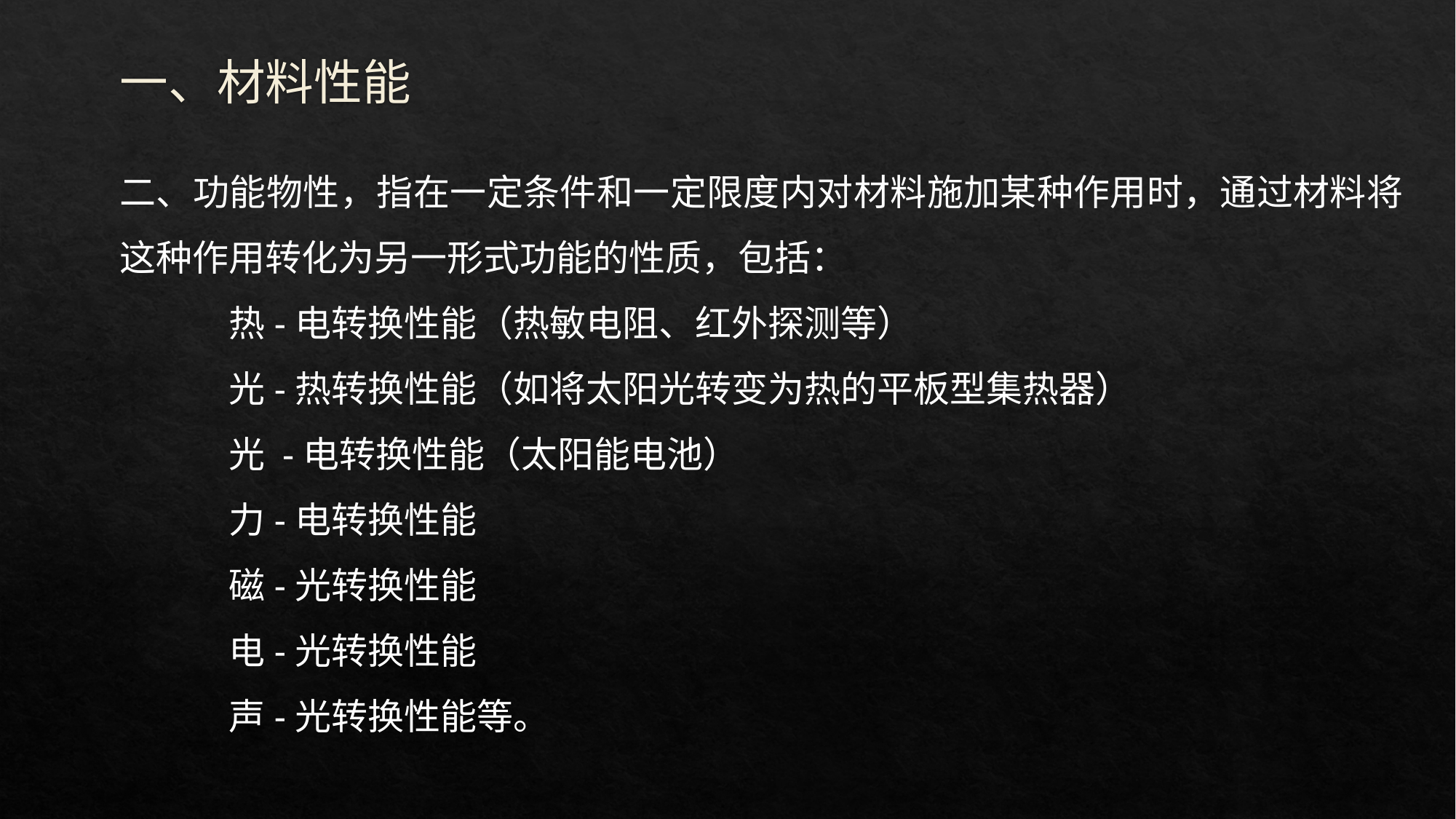

# 一、材料性能
二、功能物性，指在一定条件和一定限度内对材料施加某种作用时，通过材料将这种作用转化为另一形式功能的性质，包括：
	热-电转换性能（热敏电阻、红外探测等）
	光-热转换性能（如将太阳光转变为热的平板型集热器）
	光 -电转换性能（太阳能电池）
	力-电转换性能
	磁-光转换性能
	电-光转换性能
	声-光转换性能等。